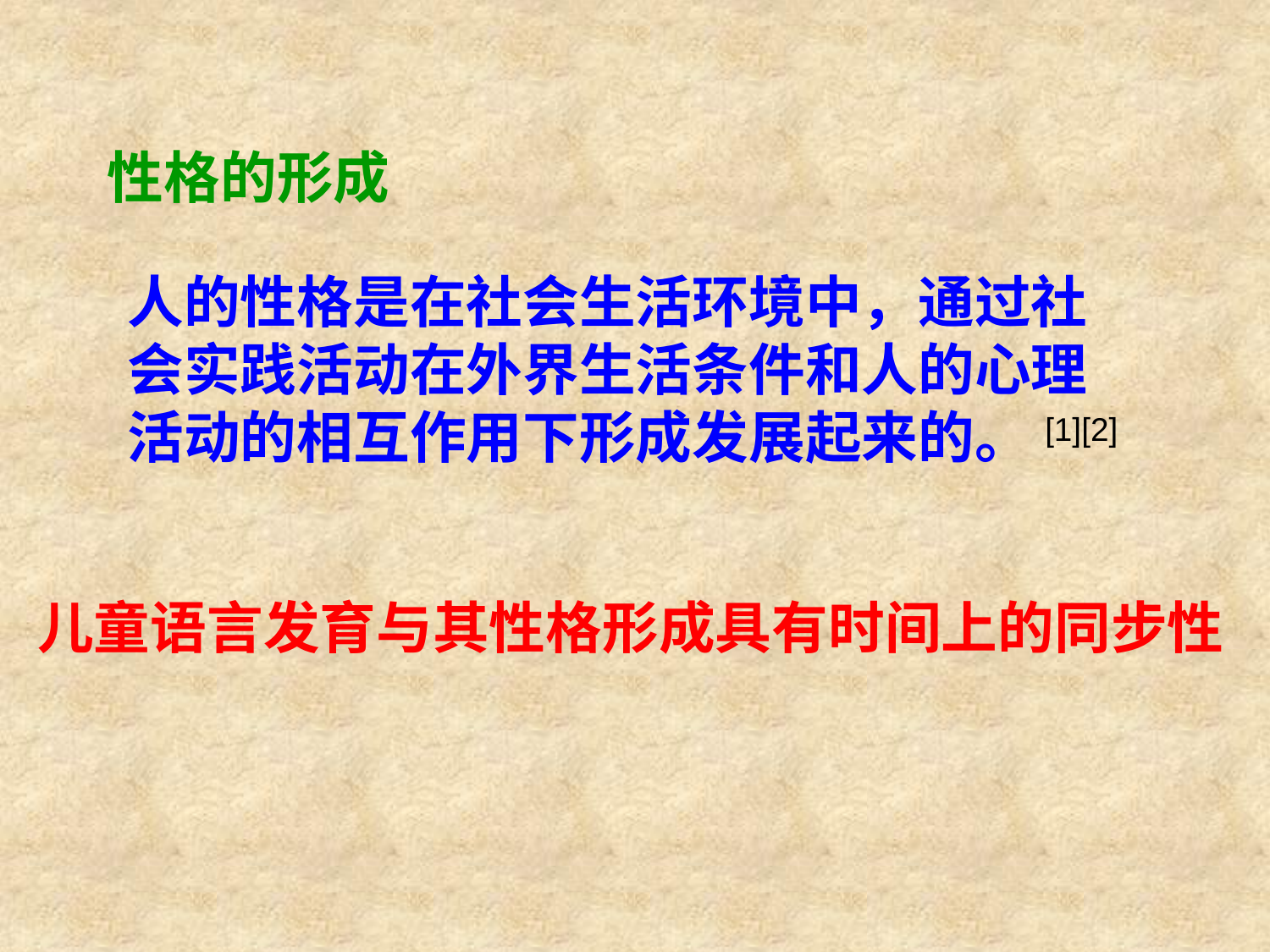

性格的形成
人的性格是在社会生活环境中，通过社会实践活动在外界生活条件和人的心理活动的相互作用下形成发展起来的。[1][2]
儿童语言发育与其性格形成具有时间上的同步性